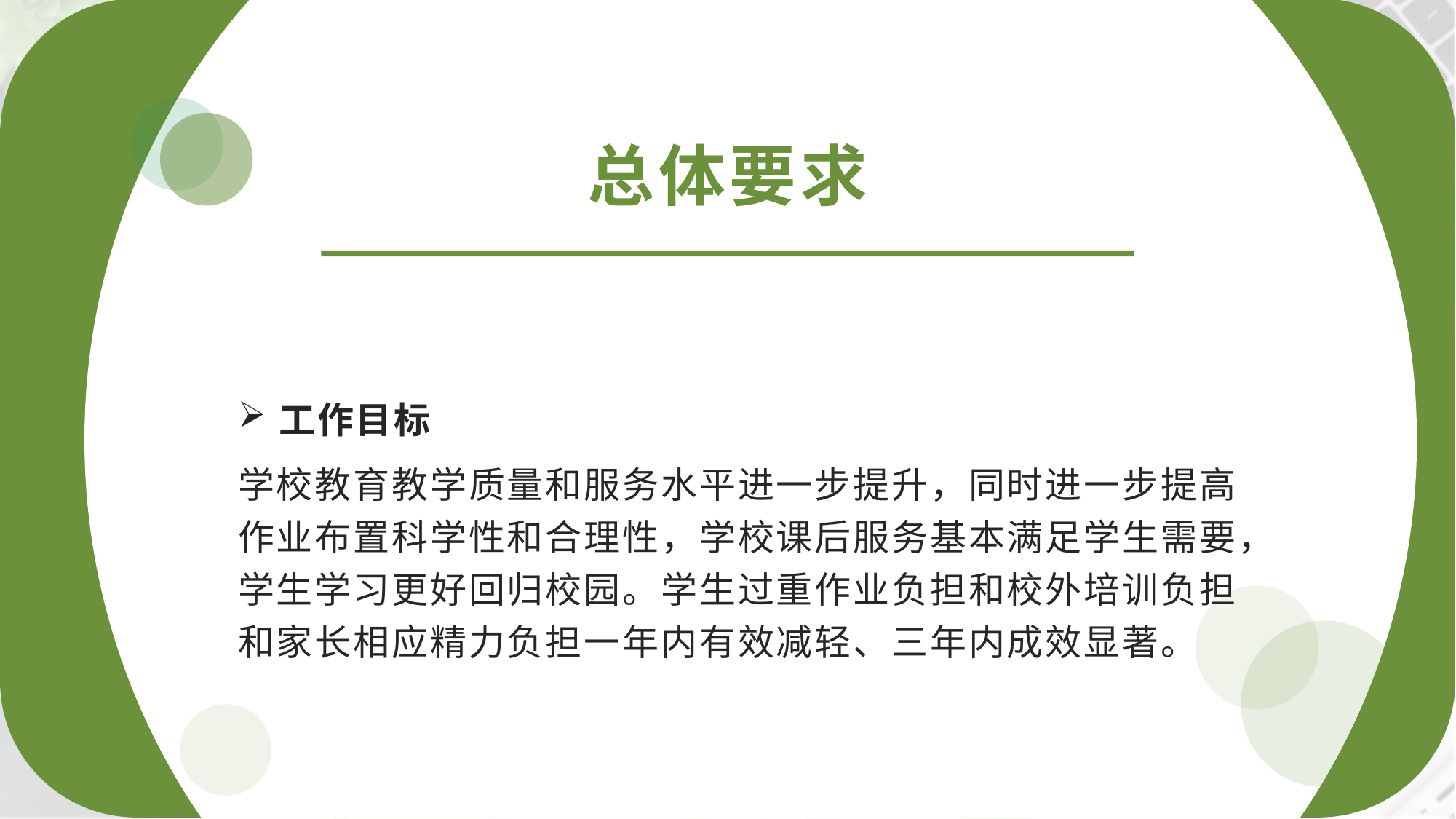

总体要求

工作目标
学校教育教学质量和服务水平进一步提升，同时进一步提高作业布置科学性和合理性，学校课后服务基本满足学生需要，学生学习更好回归校园。学生过重作业负担和校外培训负担和家长相应精力负担一年内有效减轻、三年内成效显著。